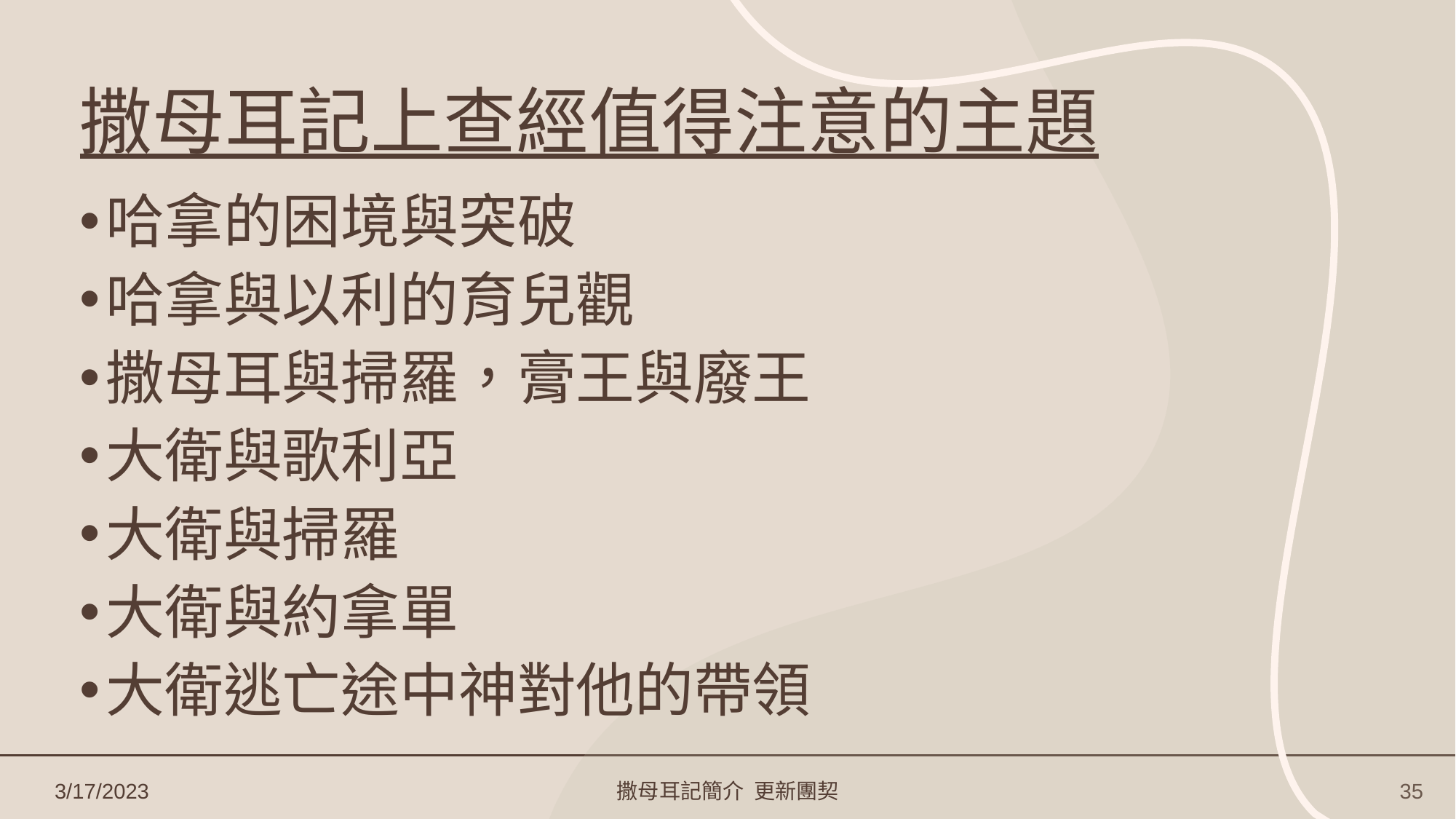

# 撒母耳記上查經值得注意的主題
哈拿的困境與突破
哈拿與以利的育兒觀
撒母耳與掃羅，膏王與廢王
大衛與歌利亞
大衛與掃羅
大衛與約拿單
大衛逃亡途中神對他的帶領

3/17/2023
撒母耳記簡介  更新團契
35